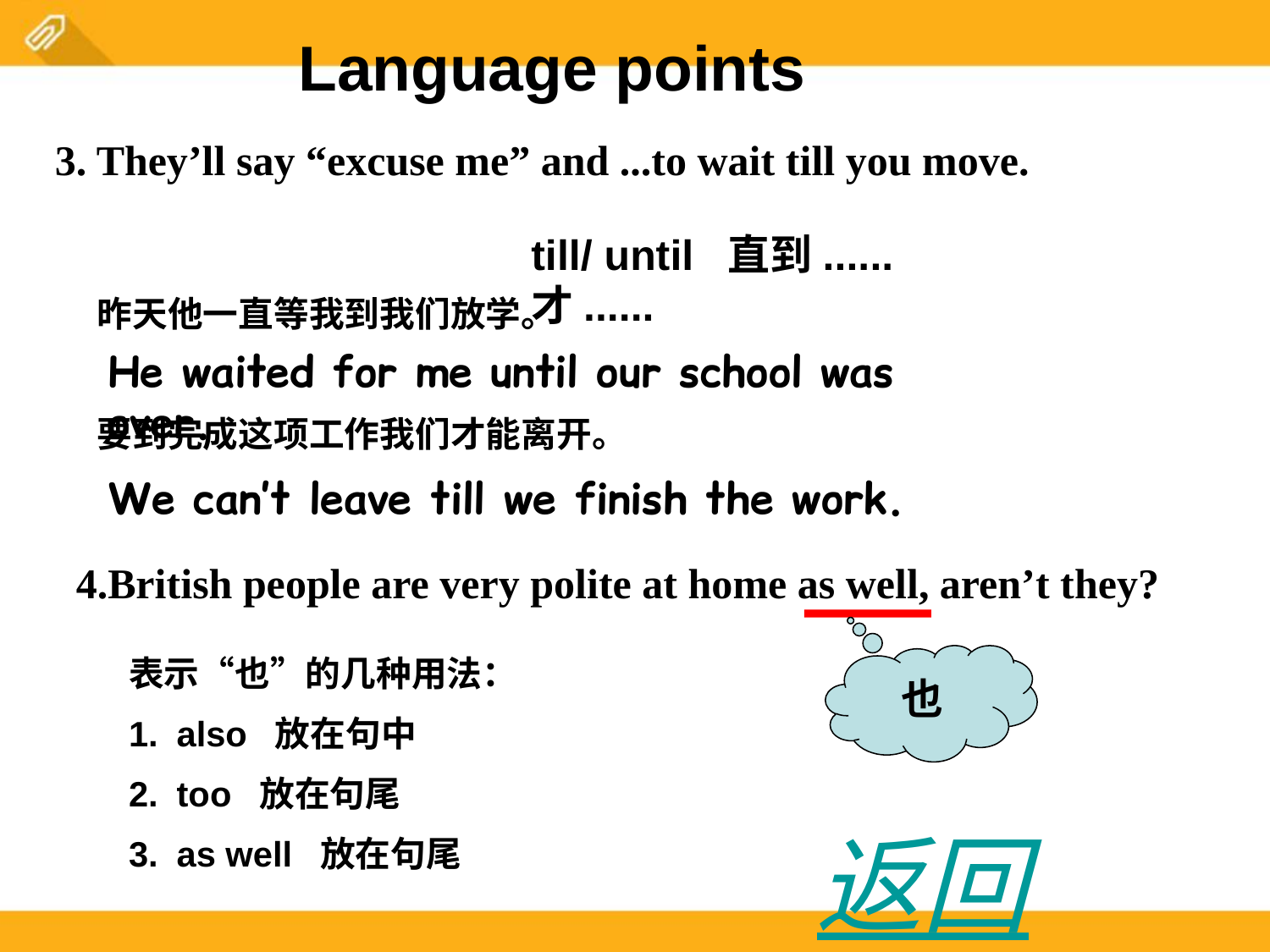

Language points

3. They’ll say “excuse me” and ...to wait till you move.

till/ until  直到......才......
昨天他一直等我到我们放学。

要到完成这项工作我们才能离开。
He waited for me until our school was over.
We can’t leave till we finish the work.
4.British people are very polite at home as well, aren’t they?

表示“也”的几种用法：
also  放在句中
too  放在句尾
as well  放在句尾

也
返回